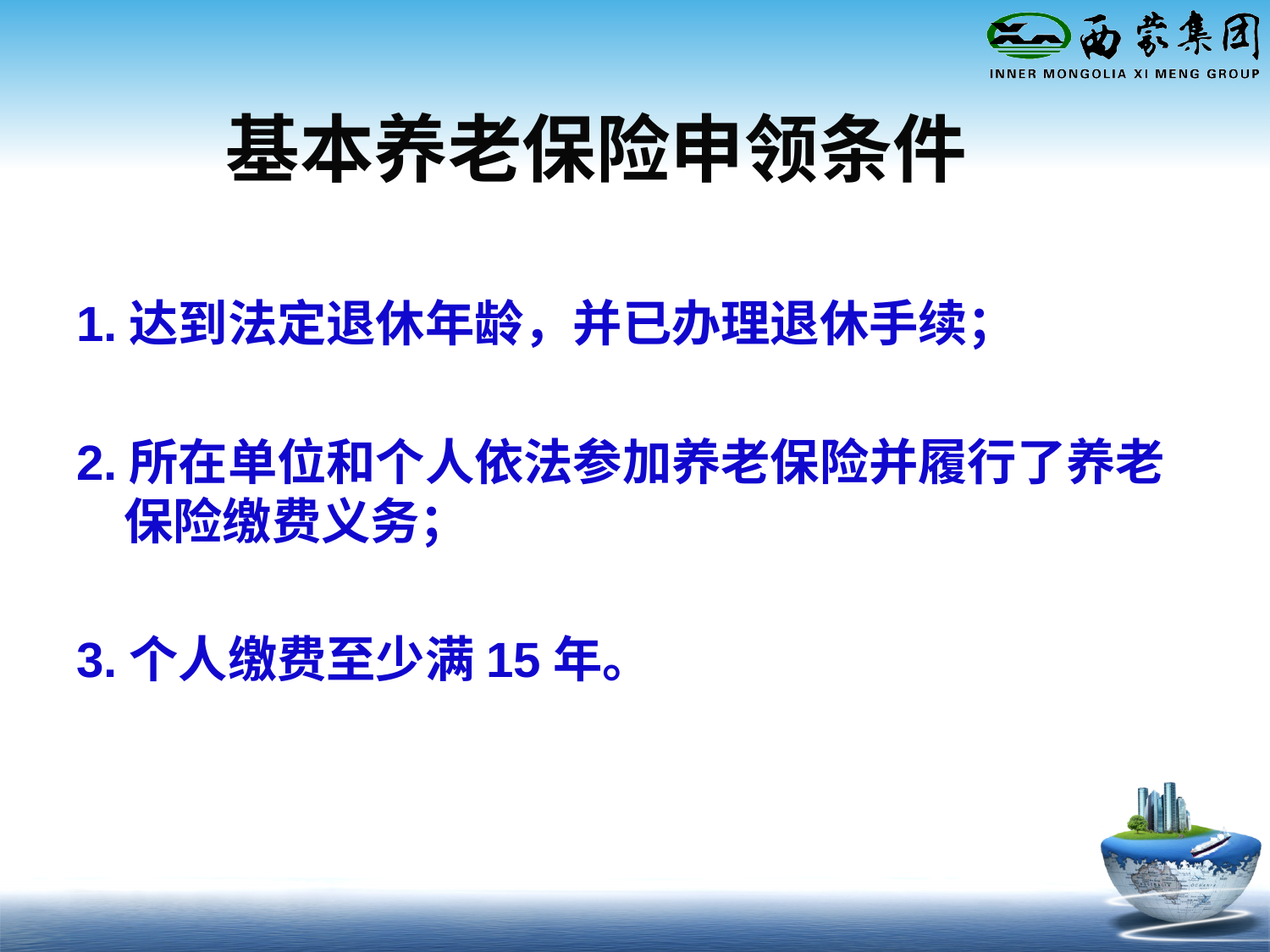

基本养老保险申领条件
1.达到法定退休年龄，并已办理退休手续；

2.所在单位和个人依法参加养老保险并履行了养老保险缴费义务；

3.个人缴费至少满15年。